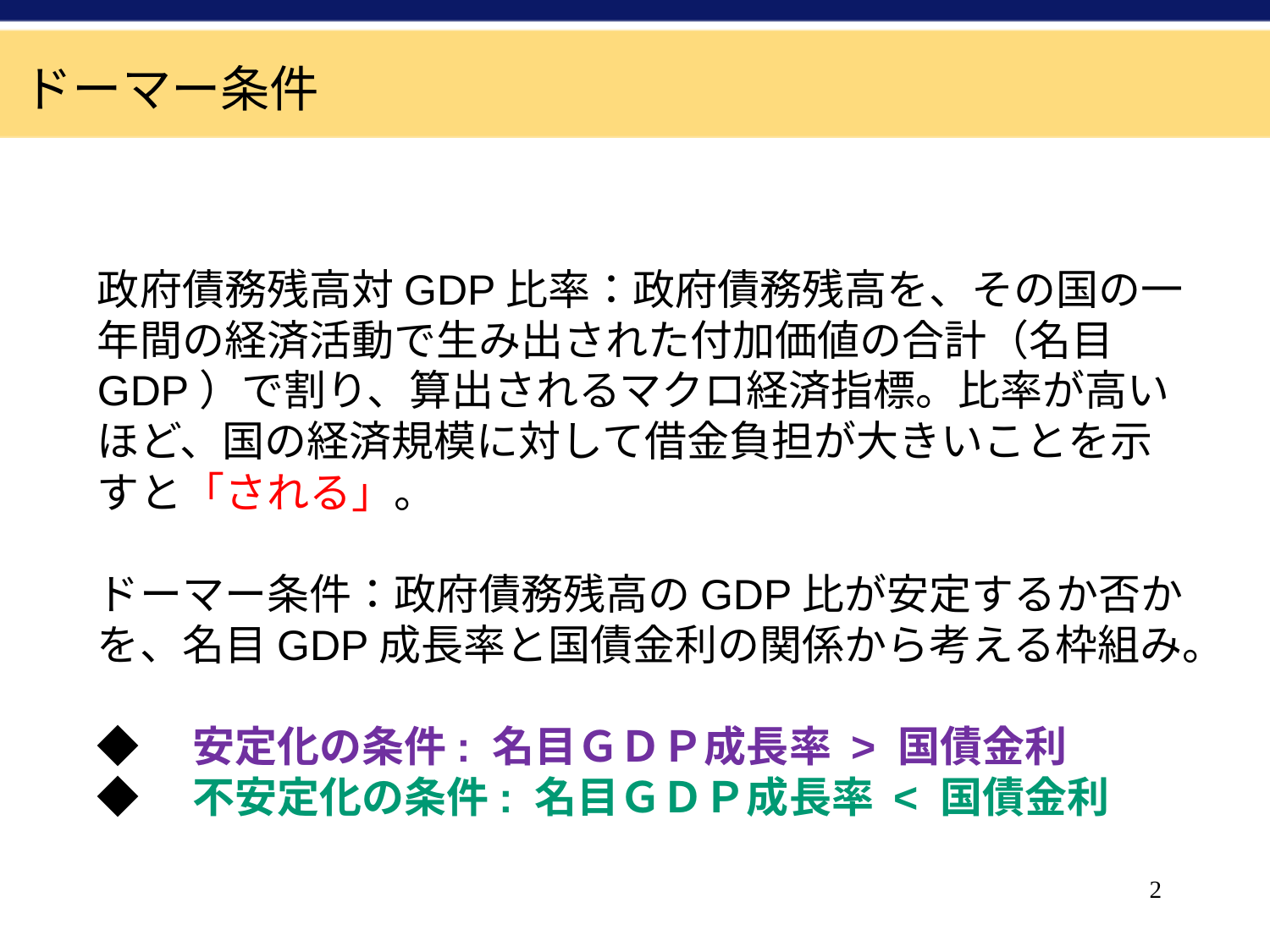

ドーマー条件
政府債務残高対GDP比率：政府債務残高を、その国の一年間の経済活動で生み出された付加価値の合計（名目GDP）で割り、算出されるマクロ経済指標。比率が高いほど、国の経済規模に対して借金負担が大きいことを示すと「される」。

ドーマー条件：政府債務残高のGDP比が安定するか否かを、名目GDP成長率と国債金利の関係から考える枠組み。

◆　安定化の条件: 名目ＧＤＰ成長率 > 国債金利
◆　不安定化の条件: 名目ＧＤＰ成長率 < 国債金利
2